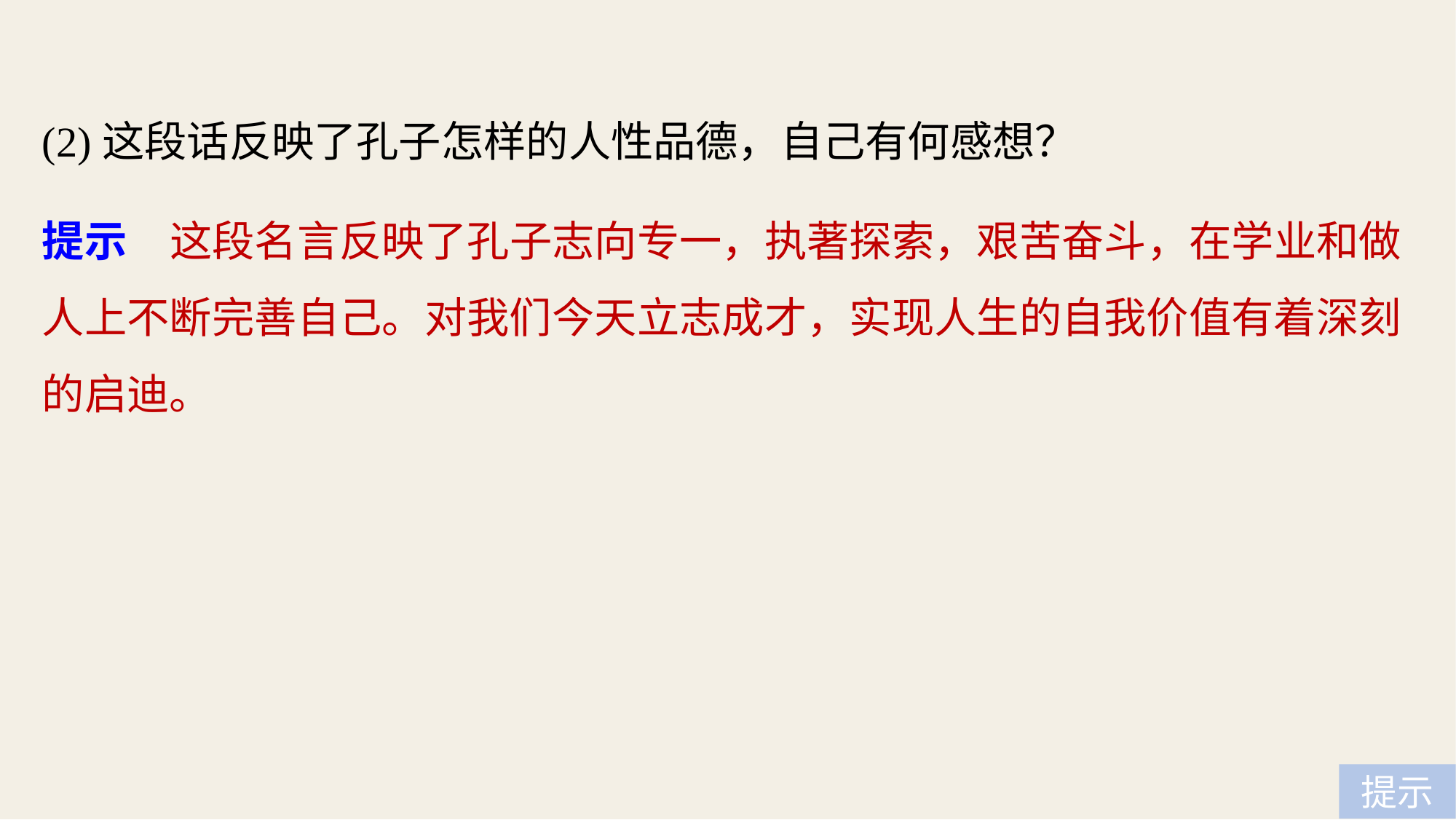

(2)这段话反映了孔子怎样的人性品德，自己有何感想？
提示　这段名言反映了孔子志向专一，执著探索，艰苦奋斗，在学业和做人上不断完善自己。对我们今天立志成才，实现人生的自我价值有着深刻的启迪。
提示